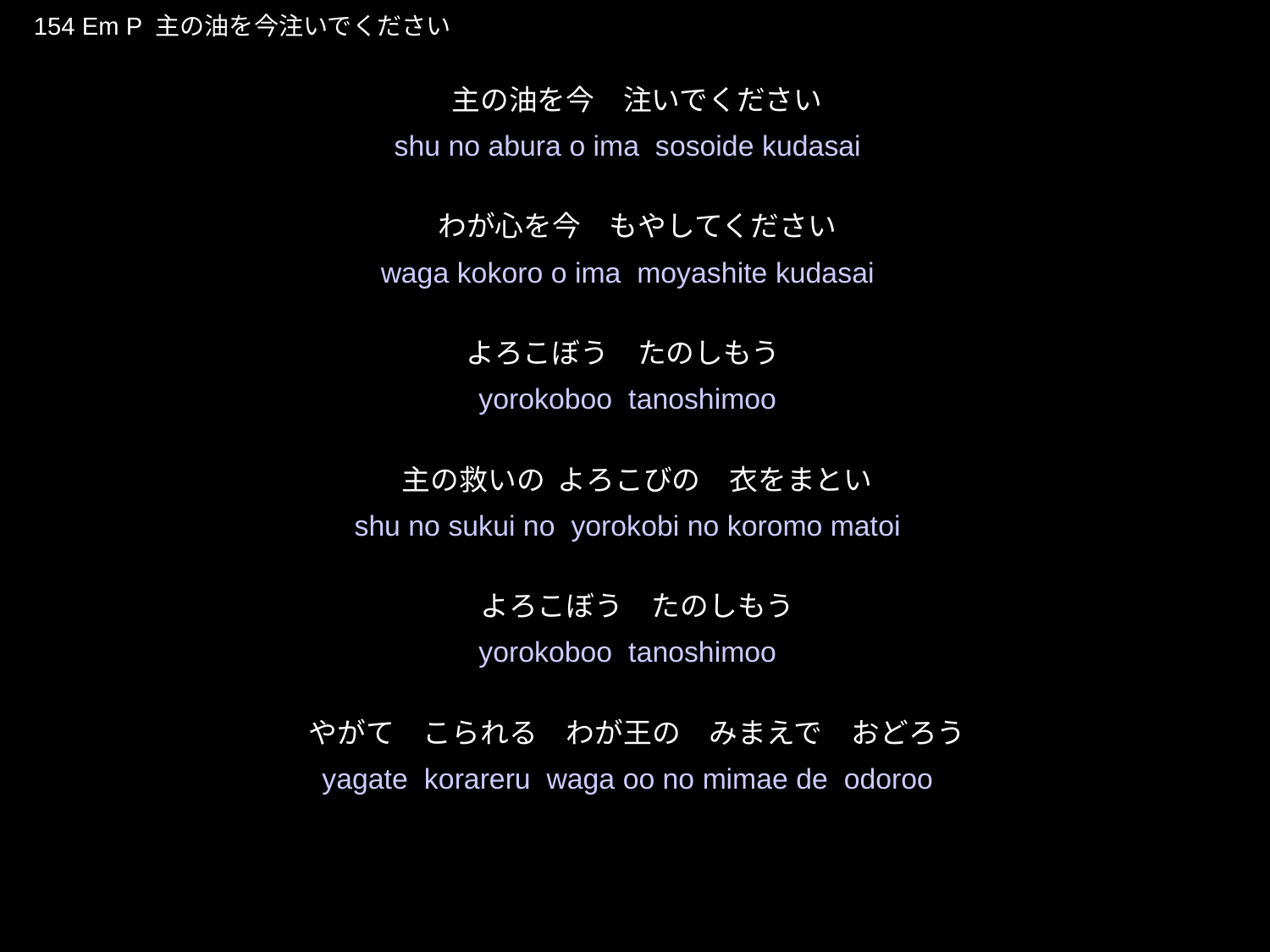

しゅのあぶらをいまそそいでください
★P
154 Em P 主の油を今注いでください
主の油を今　注いでください
わが心を今　もやしてください
よろこぼう　たのしもう　
主の救いの  よろこびの　衣をまとい
よろこぼう　たのしもう
やがて　こられる　わが王の　みまえで　おどろう
★３
shu no abura o ima  sosoide kudasai
waga kokoro o ima  moyashite kudasai
yorokoboo  tanoshimoo
shu no sukui no  yorokobi no koromo matoi
yorokoboo  tanoshimoo
yagate  korareru  waga oo no mimae de  odoroo